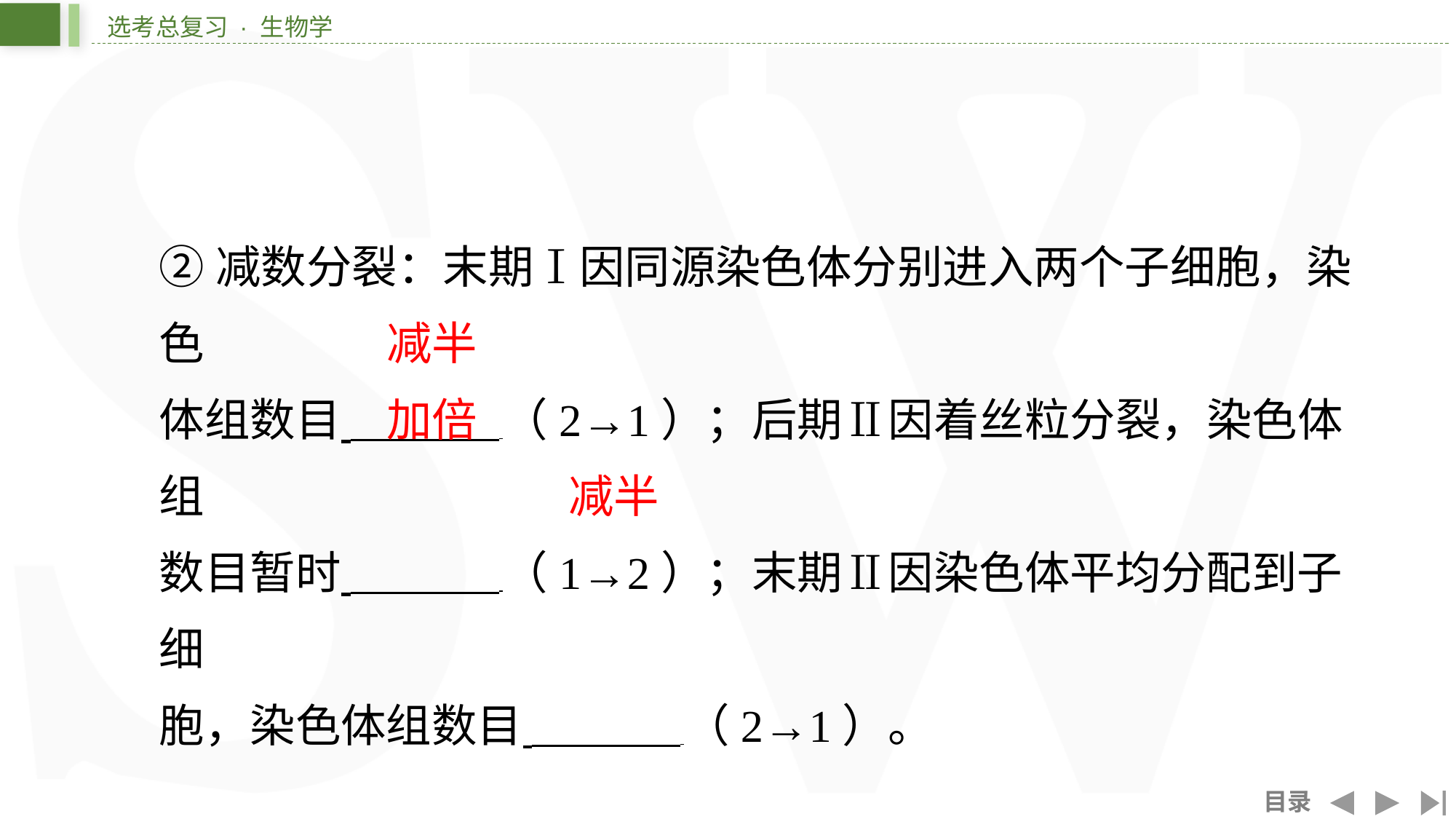

②减数分裂：末期Ⅰ因同源染色体分别进入两个子细胞，染色
体组数目                        （2→1）；后期Ⅱ因着丝粒分裂，染色体组
数目暂时                        （1→2）；末期Ⅱ因染色体平均分配到子细
胞，染色体组数目                        （2→1）。
减半
加倍
减半